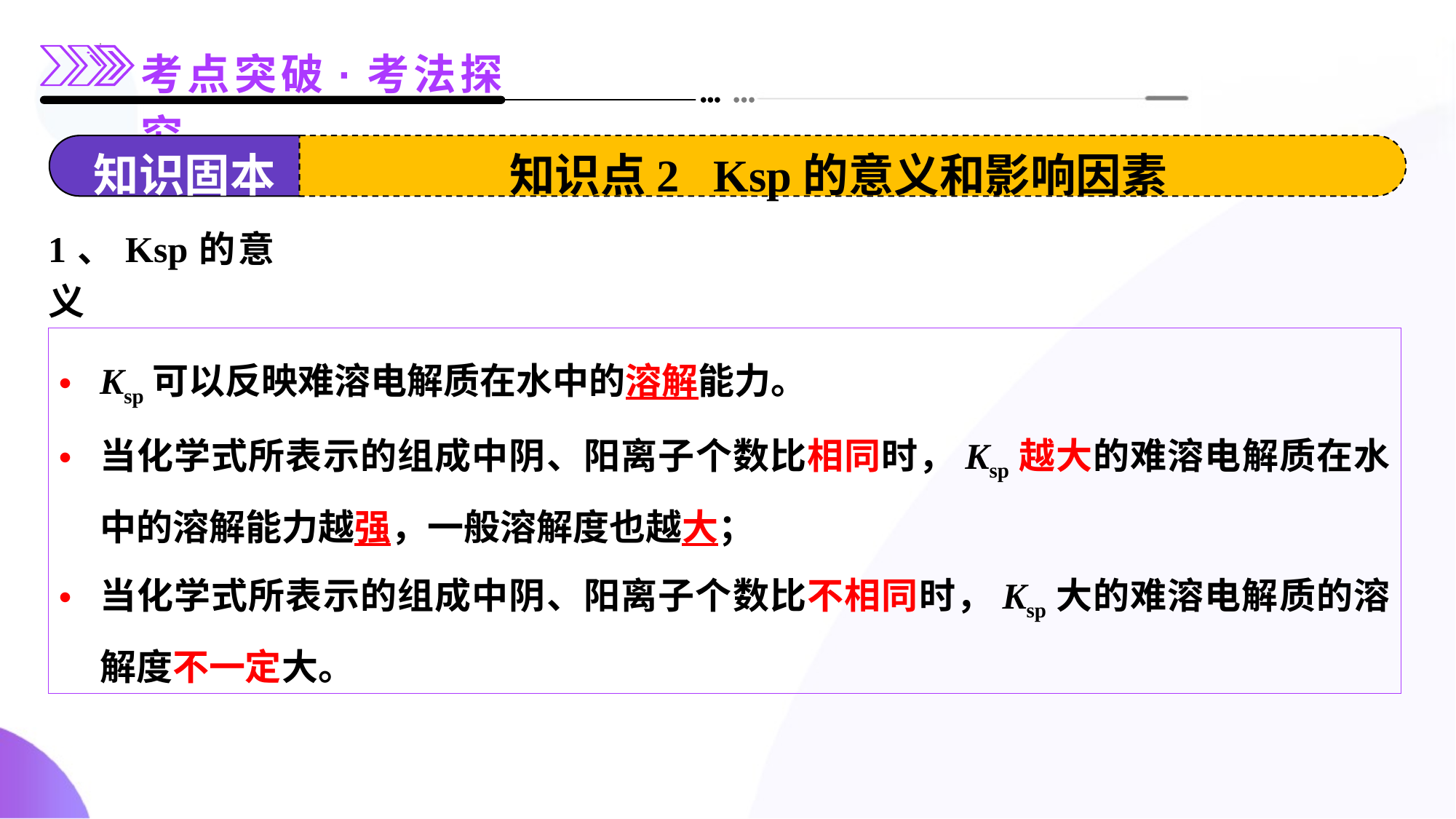

知识点2   Ksp的意义和影响因素
1、Ksp的意义
Ksp可以反映难溶电解质在水中的溶解能力。
当化学式所表示的组成中阴、阳离子个数比相同时，Ksp越大的难溶电解质在水中的溶解能力越强，一般溶解度也越大；
当化学式所表示的组成中阴、阳离子个数比不相同时，Ksp大的难溶电解质的溶解度不一定大。